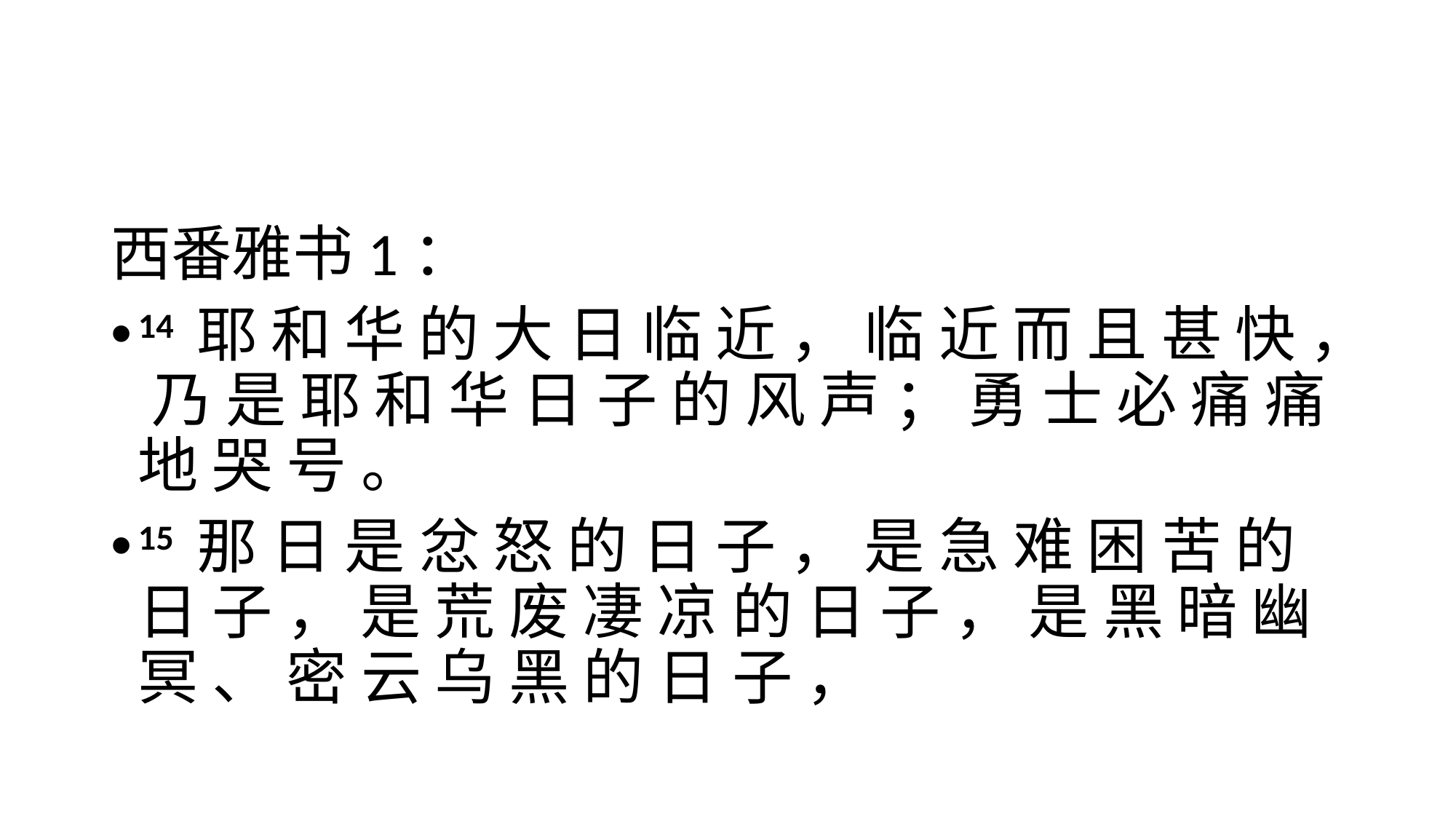

#
西番雅书1：
14 耶 和 华 的 大 日 临 近 ， 临 近 而 且 甚 快 ， 乃 是 耶 和 华 日 子 的 风 声 ； 勇 士 必 痛 痛 地 哭 号 。
15 那 日 是 忿 怒 的 日 子 ， 是 急 难 困 苦 的 日 子 ， 是 荒 废 凄 凉 的 日 子 ， 是 黑 暗 幽 冥 、 密 云 乌 黑 的 日 子 ，